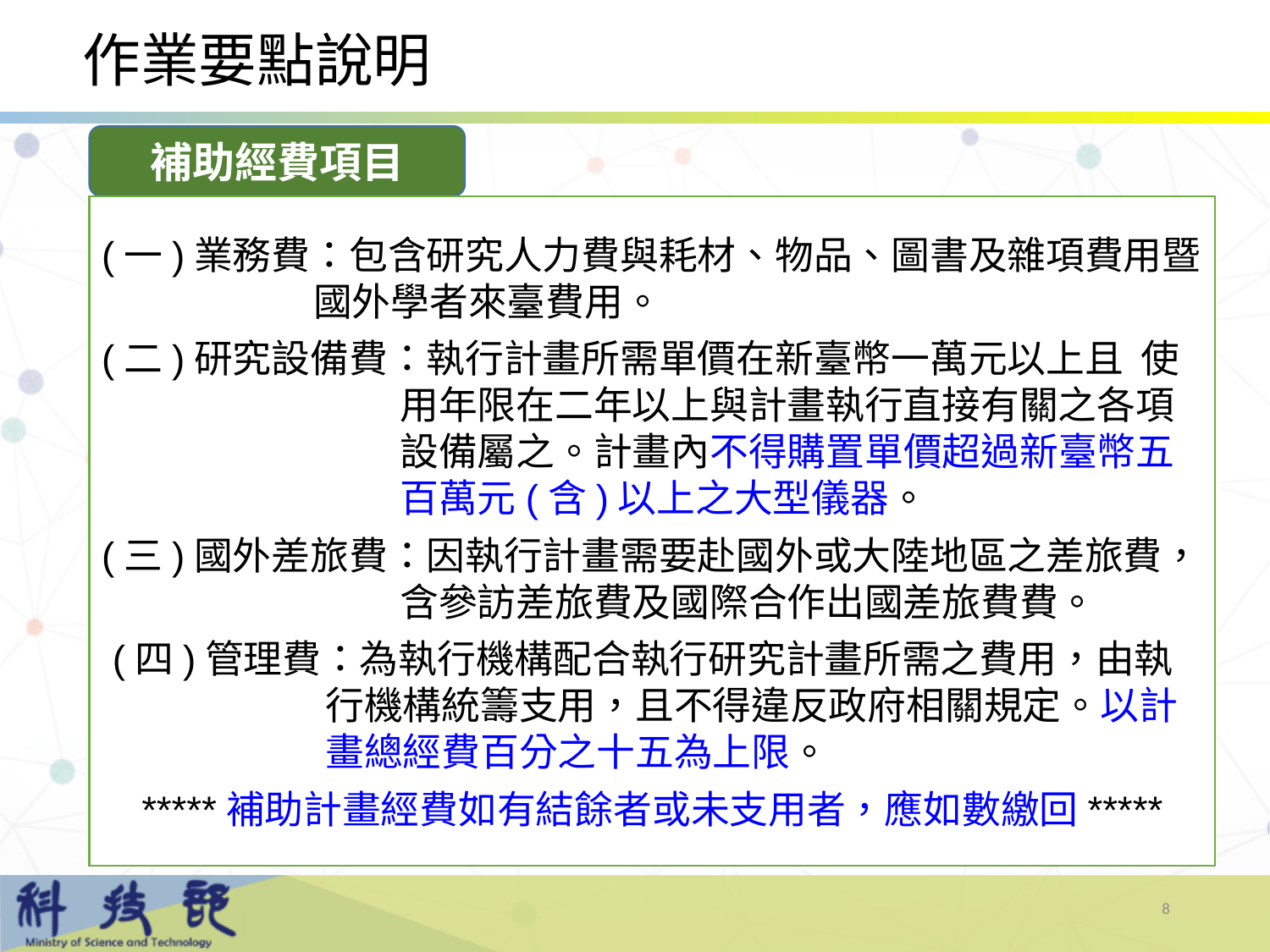

# 作業要點說明
補助經費項目
(一)業務費：包含研究人力費與耗材、物品、圖書及雜項費用暨國外學者來臺費用。
(二)研究設備費：執行計畫所需單價在新臺幣一萬元以上且  使用年限在二年以上與計畫執行直接有關之各項設備屬之。計畫內不得購置單價超過新臺幣五百萬元(含)以上之大型儀器。
(三)國外差旅費：因執行計畫需要赴國外或大陸地區之差旅費，含參訪差旅費及國際合作出國差旅費費。
 (四)管理費：為執行機構配合執行研究計畫所需之費用，由執行機構統籌支用，且不得違反政府相關規定。以計畫總經費百分之十五為上限。
*****補助計畫經費如有結餘者或未支用者，應如數繳回*****
8